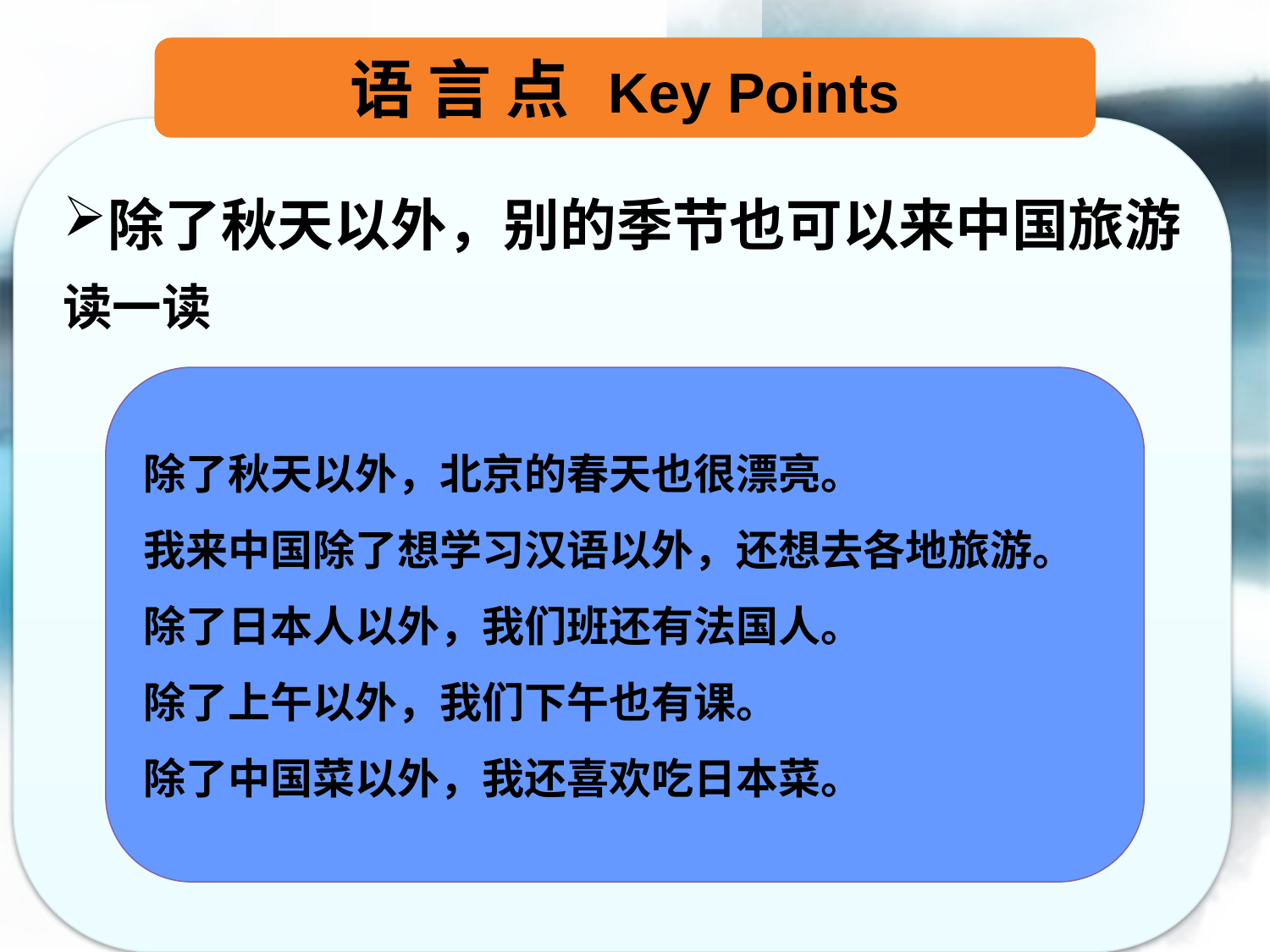

语 言 点  Key Points

除了秋天以外，别的季节也可以来中国旅游
读一读

除了秋天以外，北京的春天也很漂亮。
我来中国除了想学习汉语以外，还想去各地旅游。
除了日本人以外，我们班还有法国人。
除了上午以外，我们下午也有课。
除了中国菜以外，我还喜欢吃日本菜。